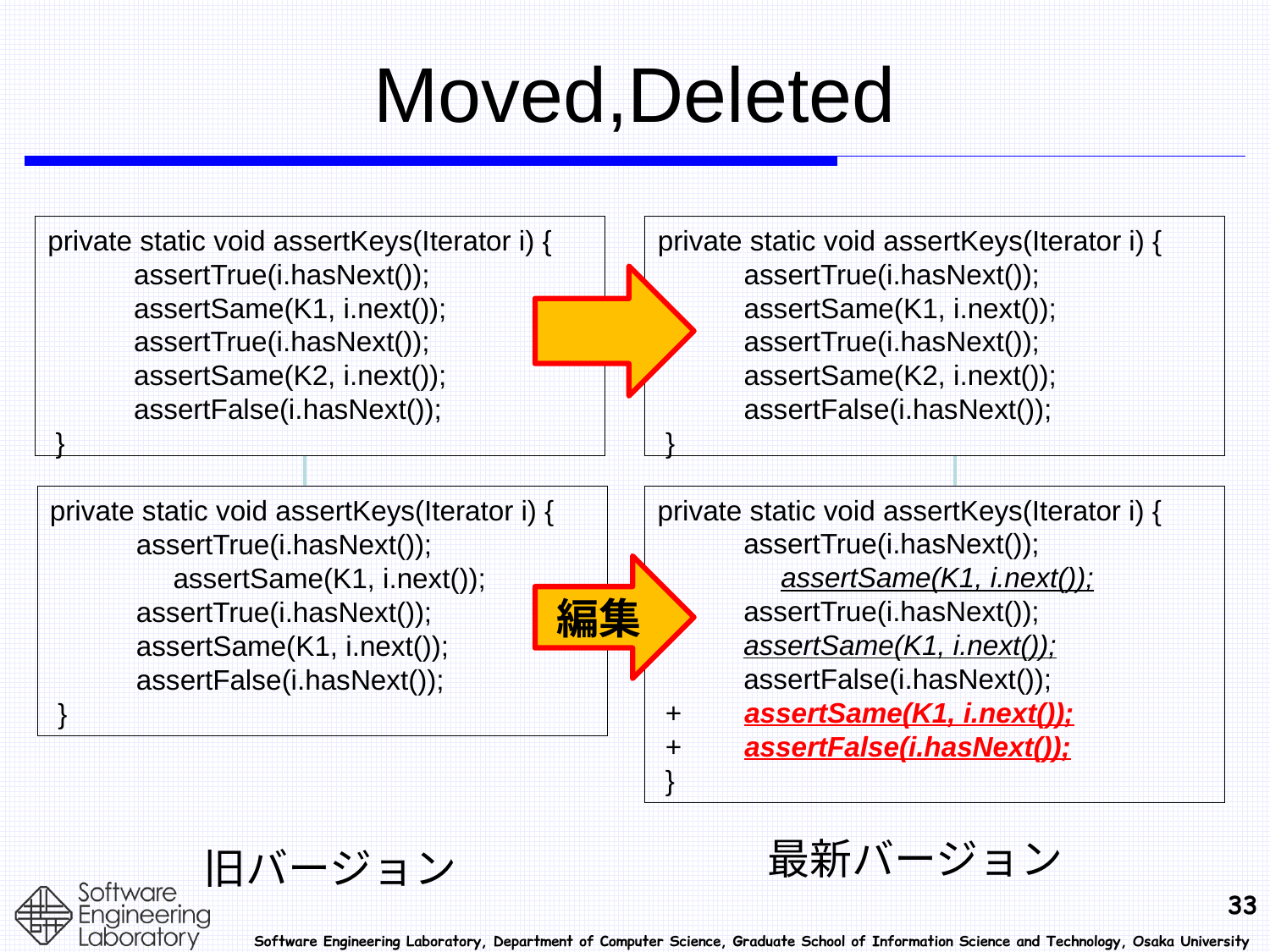

# Moved,Deleted
private static void assertKeys(Iterator i) {
           assertTrue(i.hasNext());
           assertSame(K1, i.next());
           assertTrue(i.hasNext());
           assertSame(K2, i.next());
           assertFalse(i.hasNext());
 }
private static void assertKeys(Iterator i) {
           assertTrue(i.hasNext());
           assertSame(K1, i.next());
           assertTrue(i.hasNext());
           assertSame(K2, i.next());
           assertFalse(i.hasNext());
 }

private static void assertKeys(Iterator i) {
           assertTrue(i.hasNext());
 　　　   assertSame(K1, i.next());
           assertTrue(i.hasNext());
           assertSame(K1, i.next());
           assertFalse(i.hasNext());
 +        assertSame(K1, i.next());
 +        assertFalse(i.hasNext());
 }
private static void assertKeys(Iterator i) {
           assertTrue(i.hasNext());
 　　　   assertSame(K1, i.next());
           assertTrue(i.hasNext());
           assertSame(K1, i.next());
           assertFalse(i.hasNext());
 }
編集
最新バージョン
旧バージョン